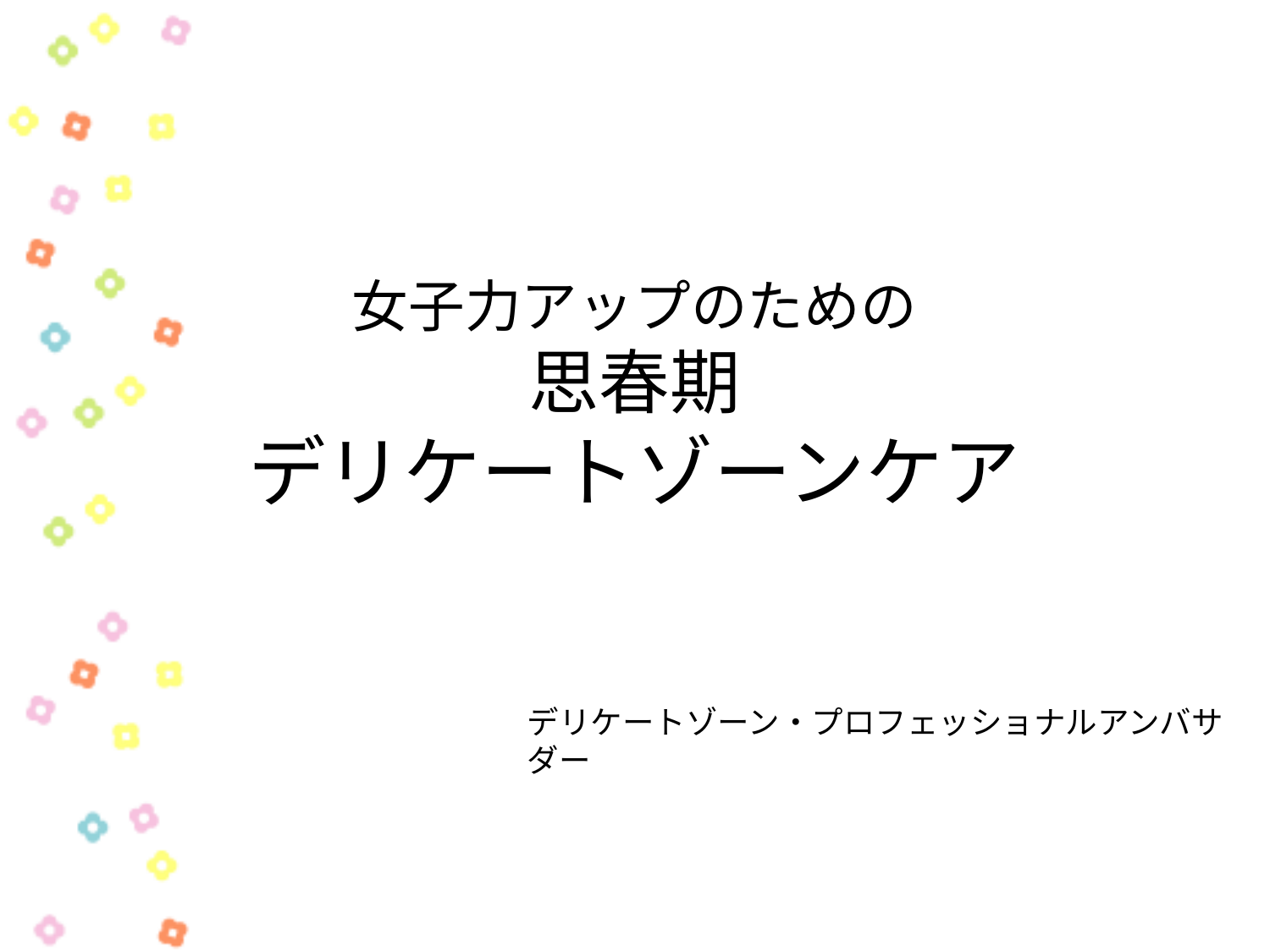

# 女子力アップのための 思春期 デリケートゾーンケア
デリケートゾーン・プロフェッショナルアンバサダー